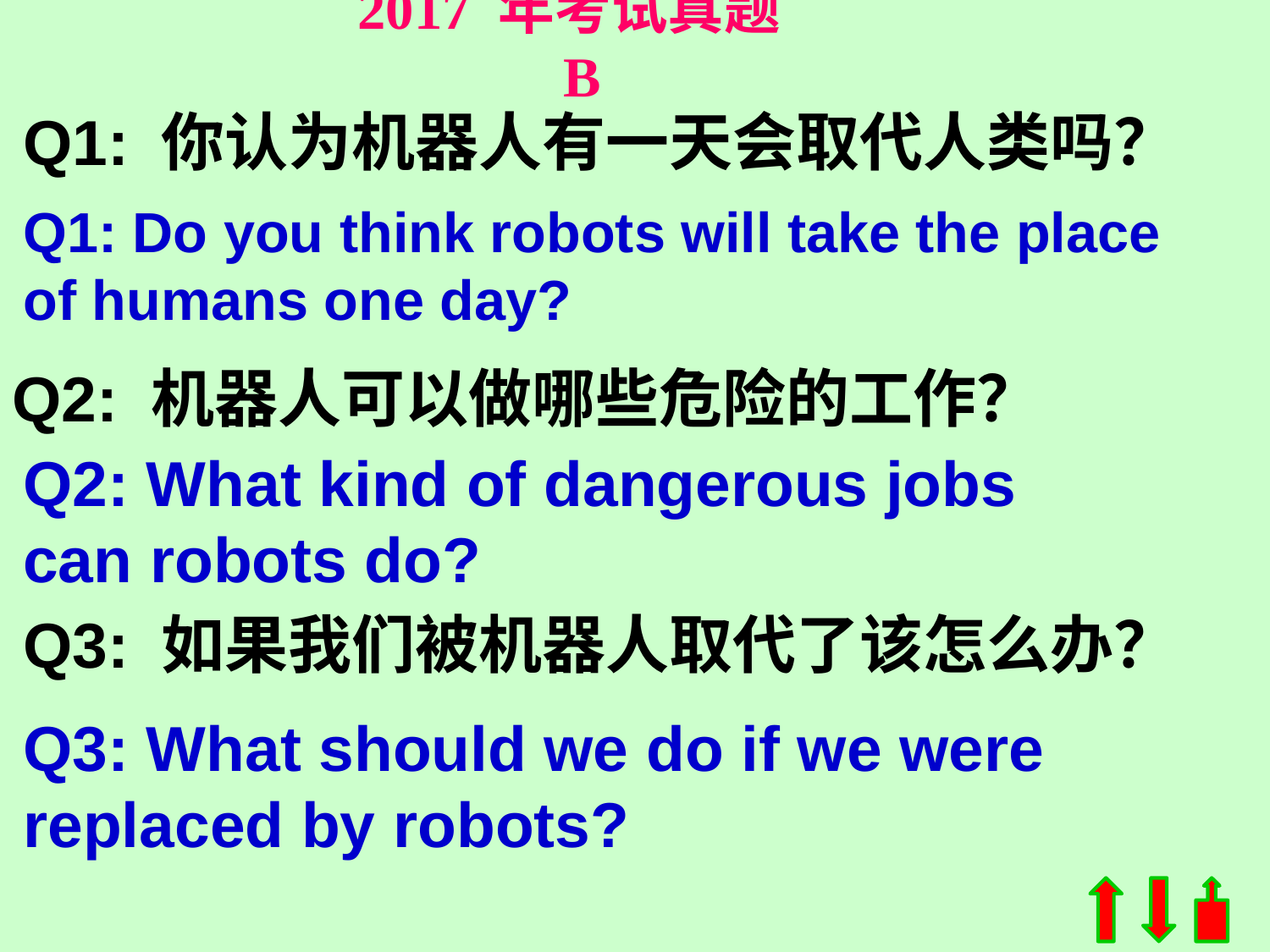

2017 年考试真题   B
Q1: 你认为机器人有一天会取代人类吗？
Q1: Do you think robots will take the place of humans one day?
Q2: 机器人可以做哪些危险的工作？
Q2: What kind of dangerous jobs can robots do?
Q3: 如果我们被机器人取代了该怎么办？
Q3: What should we do if we were replaced by robots?